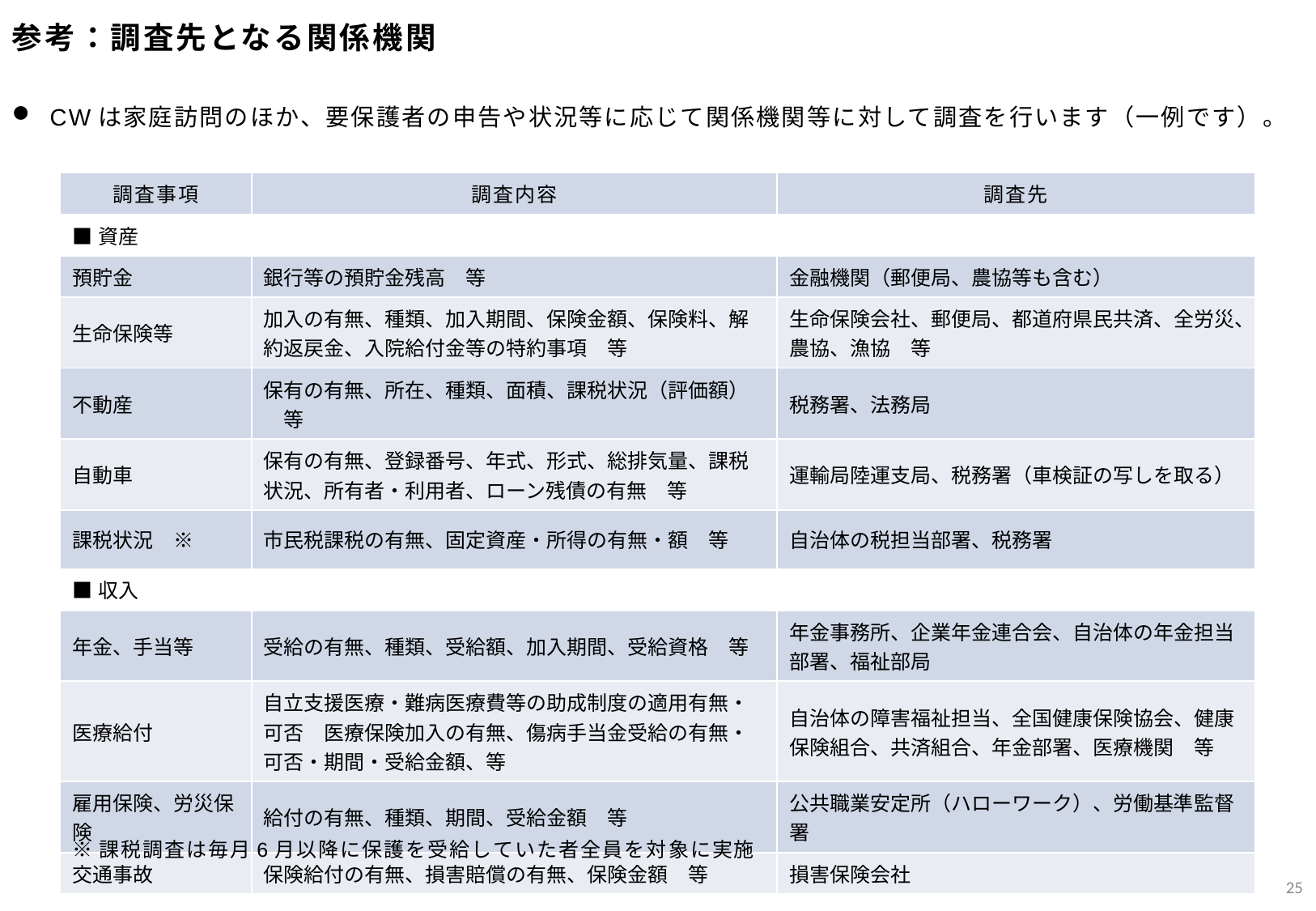

参考：調査先となる関係機関
CWは家庭訪問のほか、要保護者の申告や状況等に応じて関係機関等に対して調査を行います（一例です）。
| 調査事項 | 調査内容 | 調査先 |
| --- | --- | --- |
| ■資産 |  |  |
| 預貯金 | 銀行等の預貯金残高　等 | 金融機関（郵便局、農協等も含む） |
| 生命保険等 | 加入の有無、種類、加入期間、保険金額、保険料、解約返戻金、入院給付金等の特約事項　等 | 生命保険会社、郵便局、都道府県民共済、全労災、農協、漁協　等 |
| 不動産 | 保有の有無、所在、種類、面積、課税状況（評価額）　等 | 税務署、法務局 |
| 自動車 | 保有の有無、登録番号、年式、形式、総排気量、課税状況、所有者・利用者、ローン残債の有無　等 | 運輸局陸運支局、税務署（車検証の写しを取る） |
| 課税状況　※ | 市民税課税の有無、固定資産・所得の有無・額　等 | 自治体の税担当部署、税務署 |
| ■収入 |  |  |
| 年金、手当等 | 受給の有無、種類、受給額、加入期間、受給資格　等 | 年金事務所、企業年金連合会、自治体の年金担当部署、福祉部局 |
| 医療給付 | 自立支援医療・難病医療費等の助成制度の適用有無・可否　医療保険加入の有無、傷病手当金受給の有無・可否・期間・受給金額、等 | 自治体の障害福祉担当、全国健康保険協会、健康保険組合、共済組合、年金部署、医療機関　等 |
| 雇用保険、労災保険 | 給付の有無、種類、期間、受給金額　等 | 公共職業安定所（ハローワーク）、労働基準監督署 |
| 交通事故 | 保険給付の有無、損害賠償の有無、保険金額　等 | 損害保険会社 |
※課税調査は毎月6月以降に保護を受給していた者全員を対象に実施
25